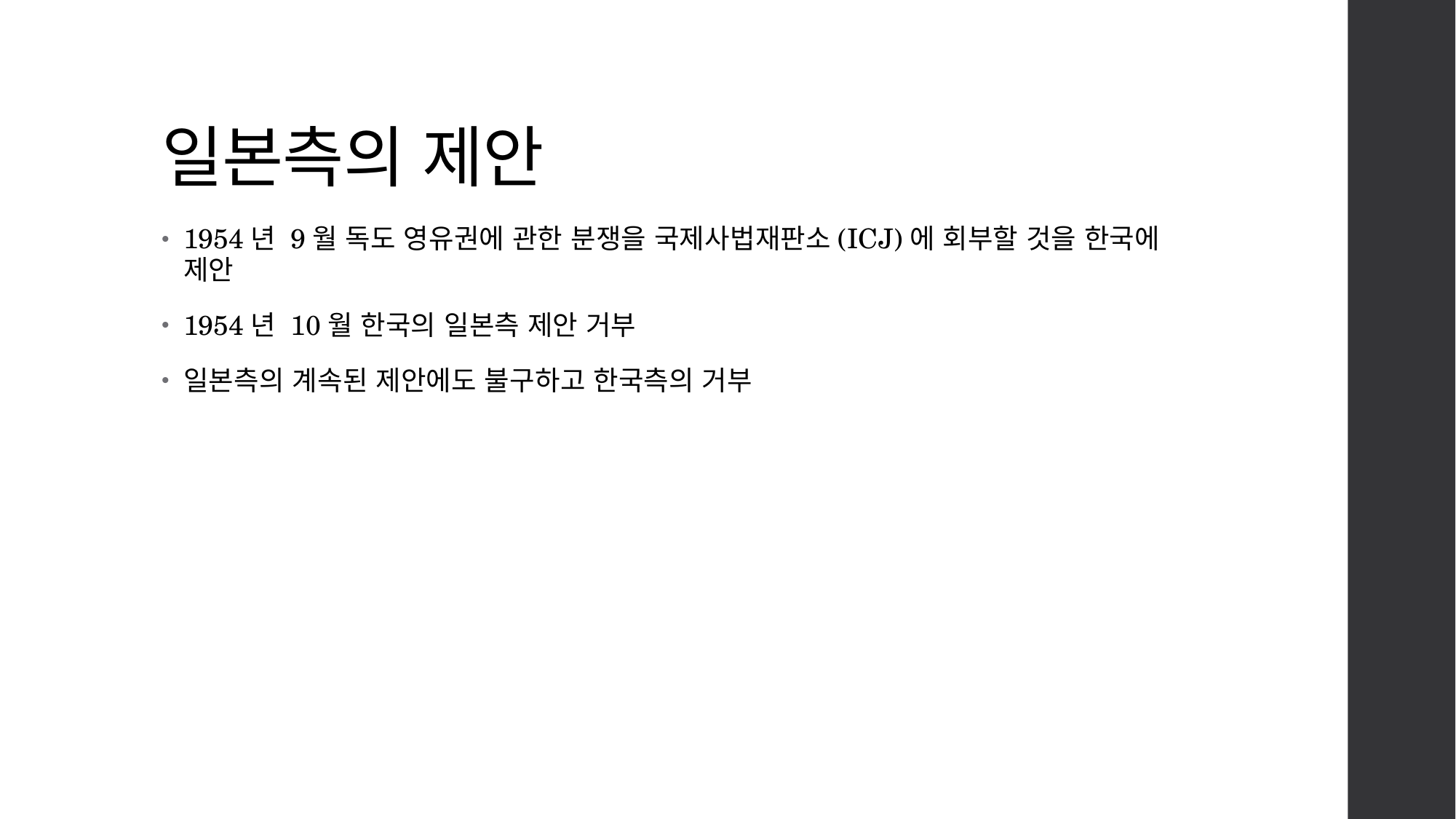

# 일본측의 제안
1954년 9월 독도 영유권에 관한 분쟁을 국제사법재판소(ICJ)에 회부할 것을 한국에 제안
1954년 10월 한국의 일본측 제안 거부
일본측의 계속된 제안에도 불구하고 한국측의 거부